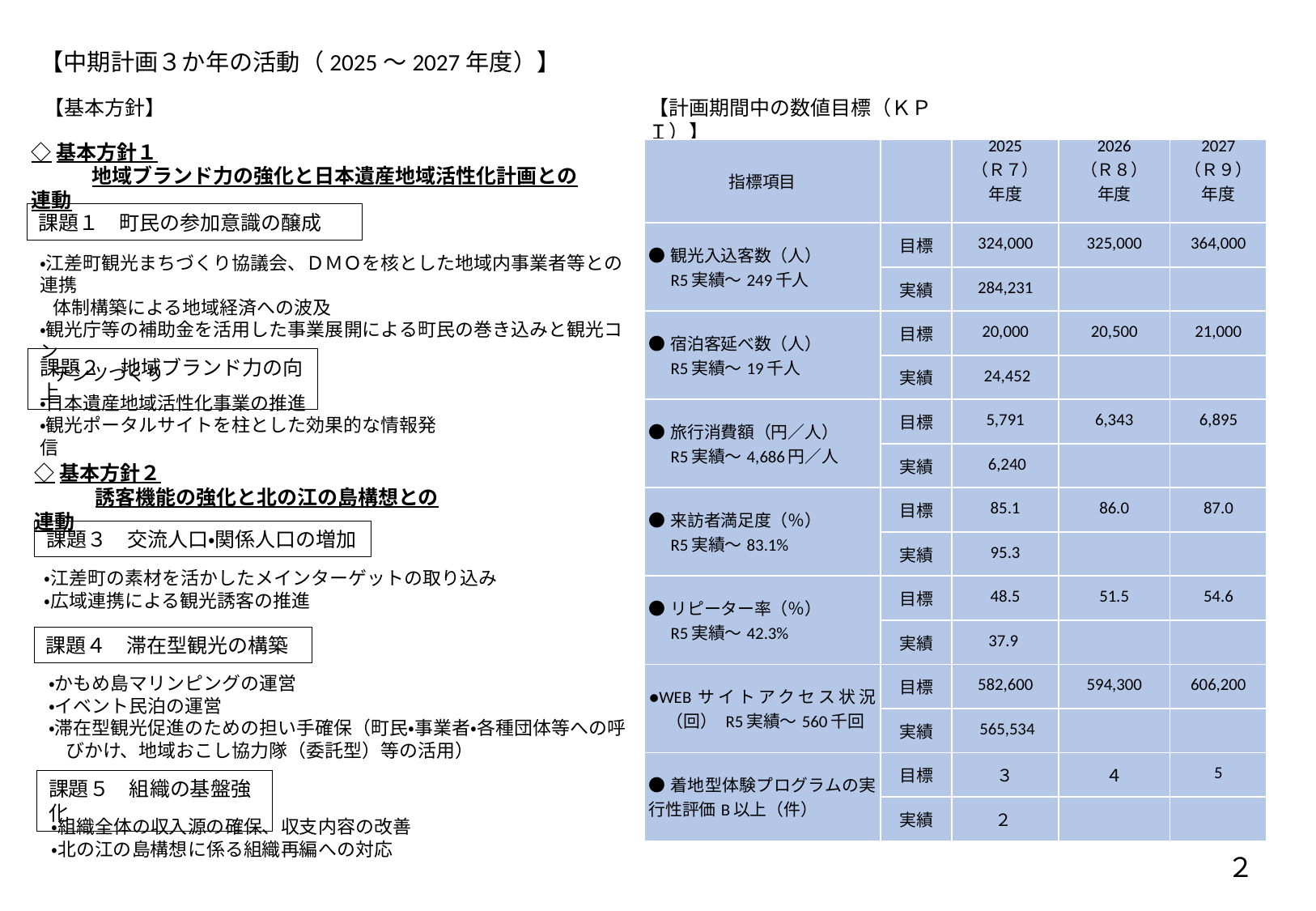

【中期計画３か年の活動（2025～2027年度）】
【計画期間中の数値目標（ＫＰＩ）】
【基本方針】
◇基本方針１
　　　地域ブランド力の強化と日本遺産地域活性化計画との連動
| 指標項目 |  | 2025 （Ｒ７） 年度 | 2026 （Ｒ８） 年度 | 2027 （Ｒ９） 年度 |
| --- | --- | --- | --- | --- |
| ●観光入込客数（人） 　R5実績～249千人 | 目標 | 324,000 | 325,000 | 364,000 |
|  | 実績 | 284,231 |  |  |
| ●宿泊客延べ数（人） 　R5実績～19千人 | 目標 | 20,000 | 20,500 | 21,000 |
|  | 実績 | 24,452 |  |  |
| ●旅行消費額（円／人） 　R5実績～4,686円／人 | 目標 | 5,791 | 6,343 | 6,895 |
|  | 実績 | 6,240 |  |  |
| ●来訪者満足度（％） 　R5実績～83.1% | 目標 | 85.1 | 86.0 | 87.0 |
|  | 実績 | 95.3 |  |  |
| ●リピーター率（％） 　R5実績～42.3% | 目標 | 48.5 | 51.5 | 54.6 |
|  | 実績 | 37.9 |  |  |
| ●WEBサイトアクセス状況（回） R5実績～560千回 | 目標 | 582,600 | 594,300 | 606,200 |
|  | 実績 | 565,534 |  |  |
| ●着地型体験プログラムの実行性評価B以上（件） | 目標 | ３ | ４ | 5 |
|  | 実績 | ２ |  |  |
課題１　町民の参加意識の醸成
・江差町観光まちづくり協議会、ＤＭＯを核とした地域内事業者等との連携
  体制構築による地域経済への波及
・観光庁等の補助金を活用した事業展開による町民の巻き込みと観光コン
  テンツづくり
課題２　地域ブランド力の向上
・日本遺産地域活性化事業の推進
・観光ポータルサイトを柱とした効果的な情報発信
◇基本方針２
　　　誘客機能の強化と北の江の島構想との連動
課題３　交流人口・関係人口の増加
・江差町の素材を活かしたメインターゲットの取り込み
・広域連携による観光誘客の推進
課題４　滞在型観光の構築
・かもめ島マリンピングの運営
・イベント民泊の運営
・滞在型観光促進のための担い手確保（町民・事業者・各種団体等への呼
   びかけ、地域おこし協力隊（委託型）等の活用）
課題５　組織の基盤強化
・組織全体の収入源の確保、収支内容の改善
・北の江の島構想に係る組織再編への対応
２